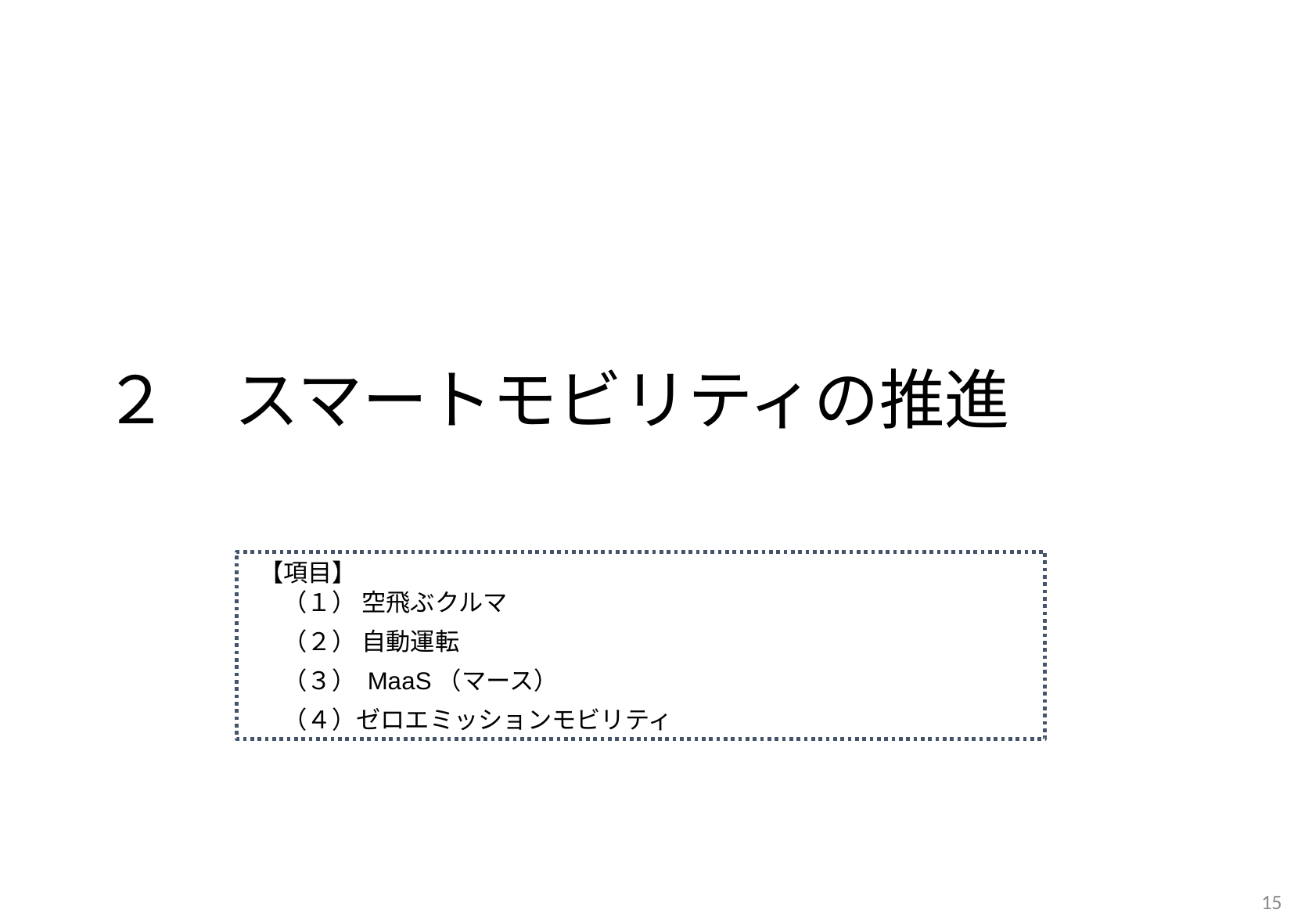

２　スマートモビリティの推進
【項目】
（１） 空飛ぶクルマ
（２） 自動運転
（３） MaaS（マース）
（４）ゼロエミッションモビリティ
15